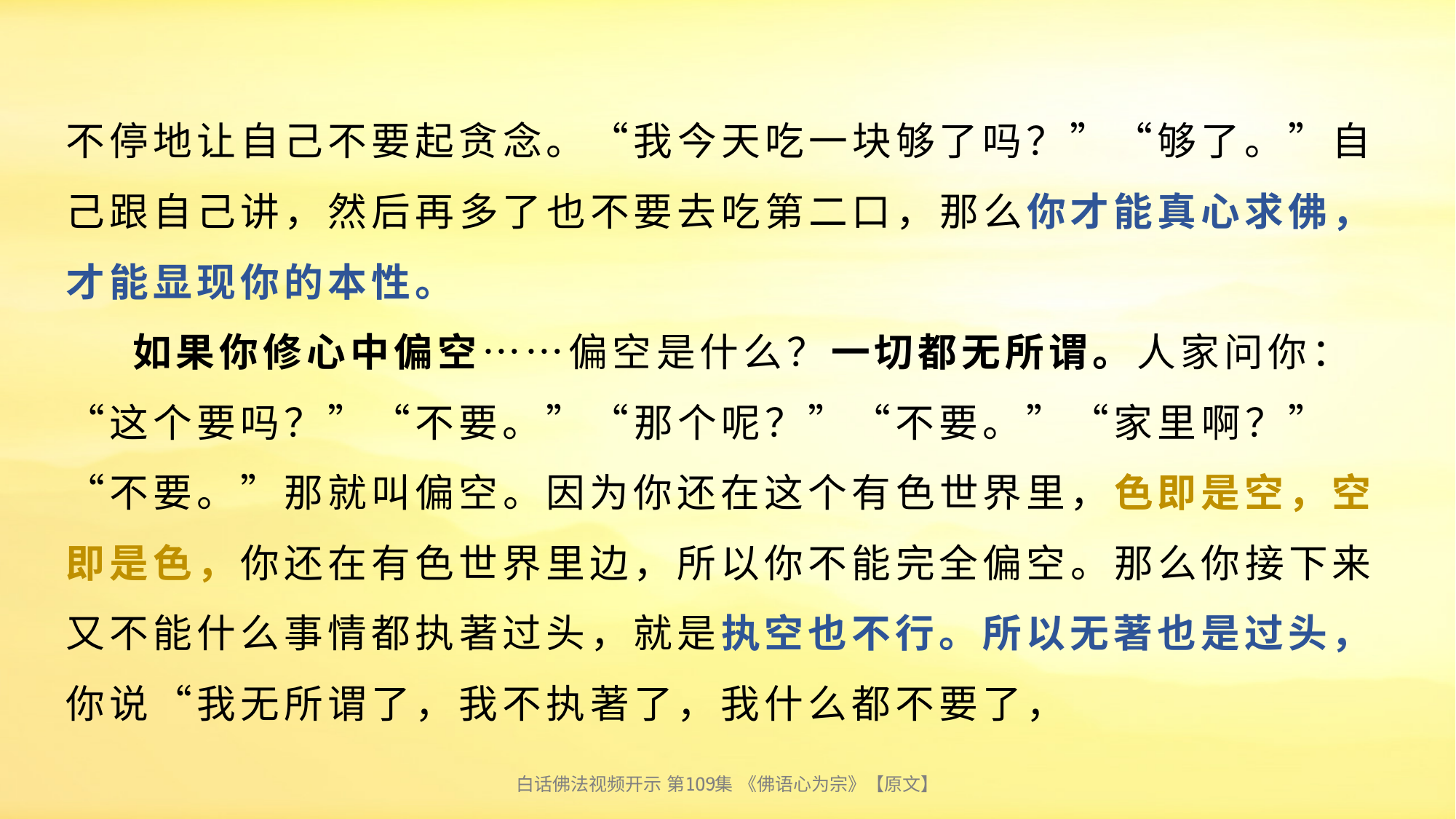

# 不停地让自己不要起贪念。“我今天吃一块够了吗？”“够了。”自己跟自己讲，然后再多了也不要去吃第二口，那么你才能真心求佛，才能显现你的本性。 如果你修心中偏空……偏空是什么？一切都无所谓。人家问你：“这个要吗？”“不要。”“那个呢？”“不要。”“家里啊？”“不要。”那就叫偏空。因为你还在这个有色世界里，色即是空，空即是色，你还在有色世界里边，所以你不能完全偏空。那么你接下来又不能什么事情都执著过头，就是执空也不行。所以无著也是过头，你说“我无所谓了，我不执著了，我什么都不要了，
白话佛法视频开示 第109集 《佛语心为宗》【原文】